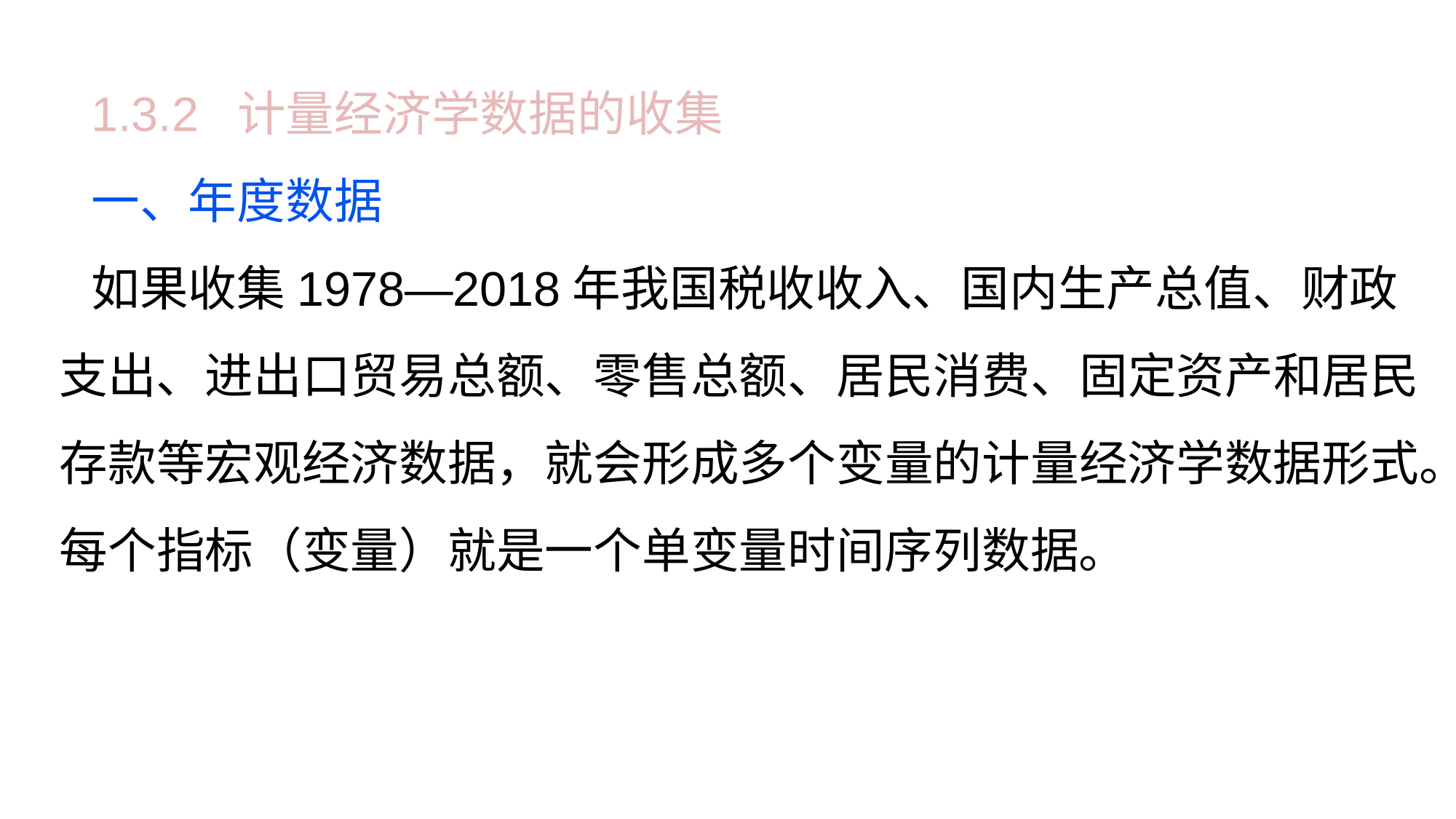

1.3.2  计量经济学数据的收集
一、年度数据
如果收集1978—2018年我国税收收入、国内生产总值、财政支出、进出口贸易总额、零售总额、居民消费、固定资产和居民存款等宏观经济数据，就会形成多个变量的计量经济学数据形式。每个指标（变量）就是一个单变量时间序列数据。